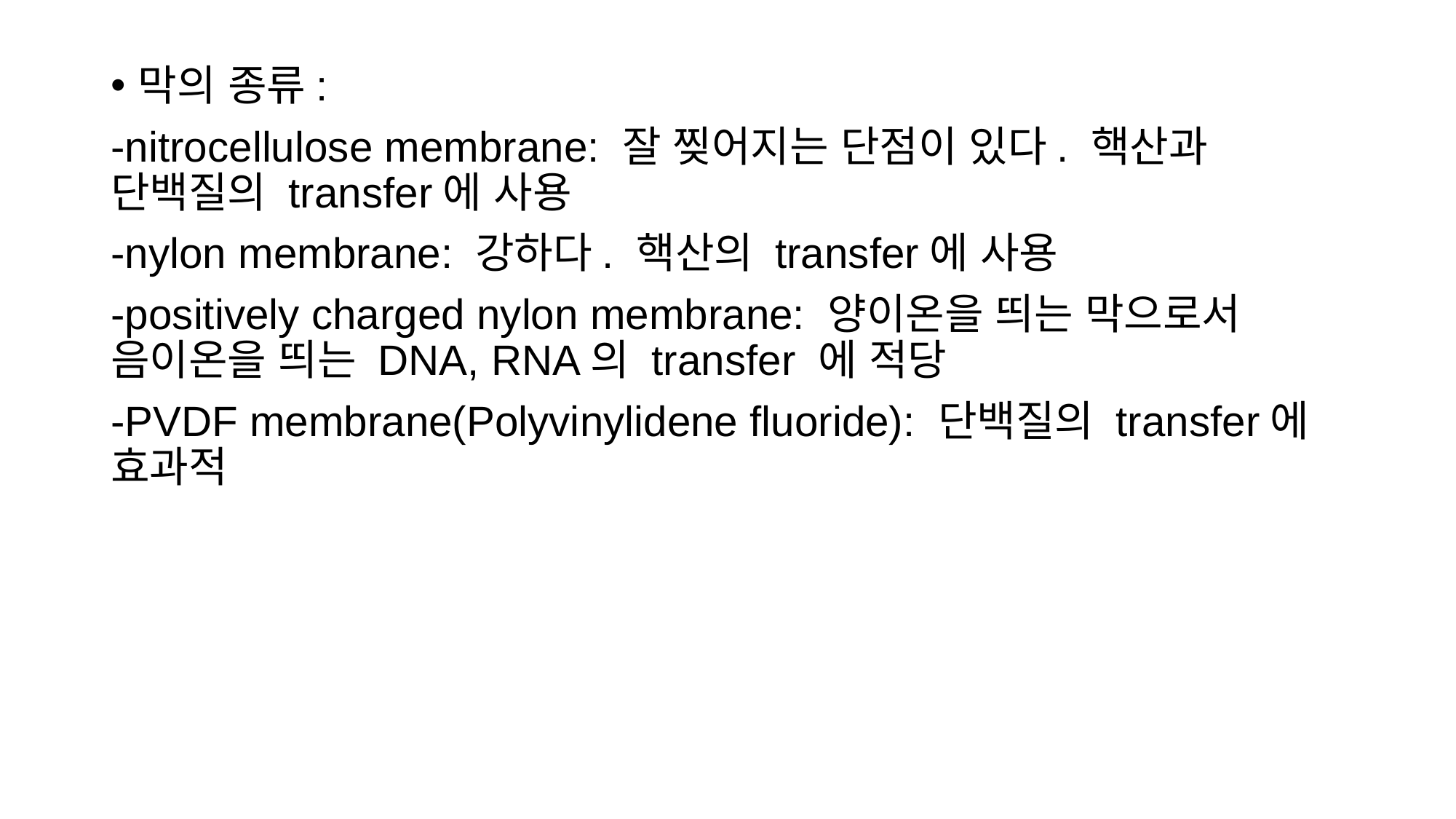

막의 종류:
-nitrocellulose membrane: 잘 찢어지는 단점이 있다. 핵산과 단백질의 transfer에 사용
-nylon membrane: 강하다. 핵산의 transfer에 사용
-positively charged nylon membrane: 양이온을 띄는 막으로서 음이온을 띄는 DNA, RNA의 transfer 에 적당
-PVDF membrane(Polyvinylidene fluoride): 단백질의 transfer에 효과적